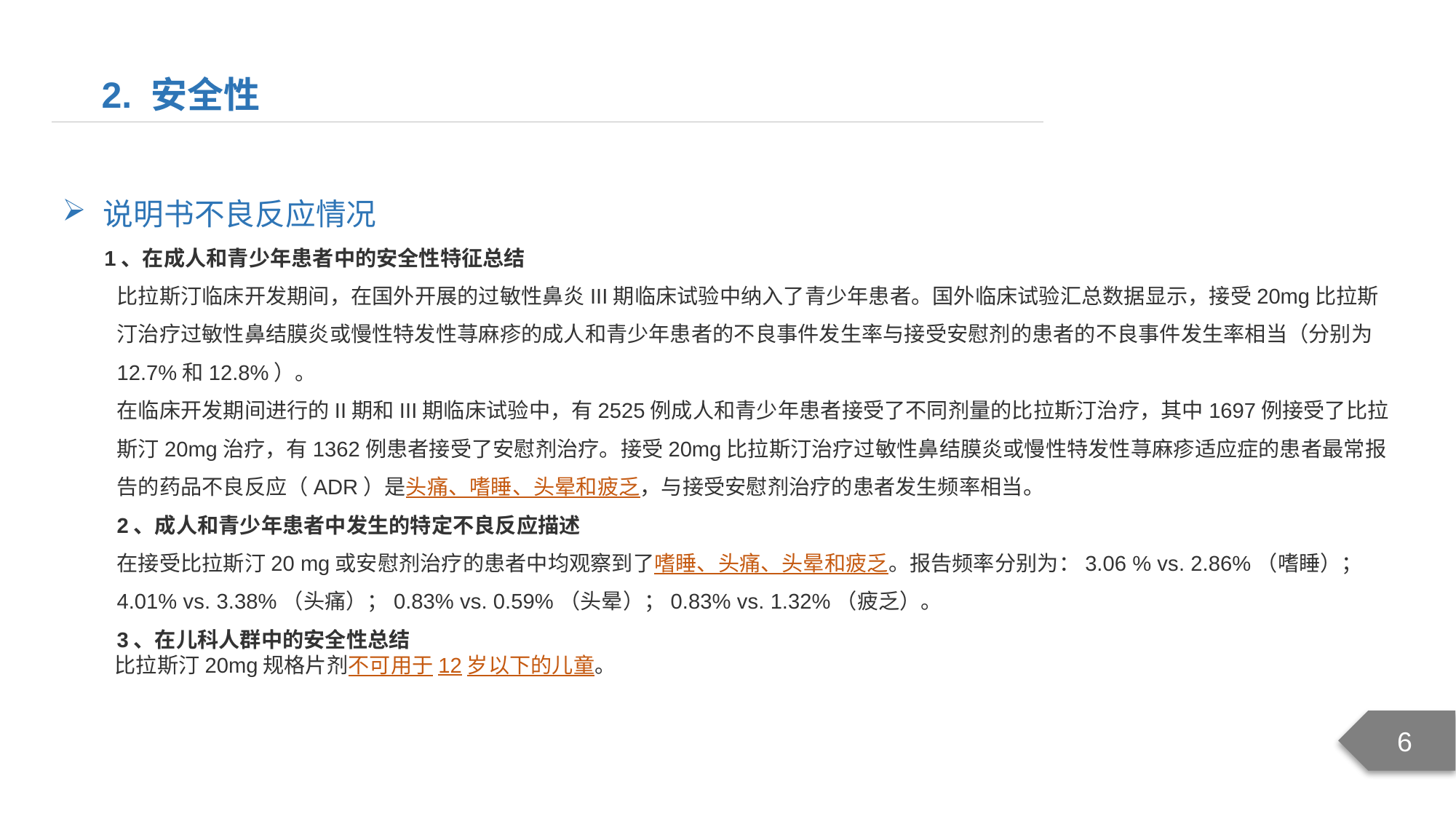

2. 安全性
说明书不良反应情况
       1、在成人和青少年患者中的安全性特征总结
比拉斯汀临床开发期间，在国外开展的过敏性鼻炎III期临床试验中纳入了青少年患者。国外临床试验汇总数据显示，接受20mg比拉斯汀治疗过敏性鼻结膜炎或慢性特发性荨麻疹的成人和青少年患者的不良事件发生率与接受安慰剂的患者的不良事件发生率相当（分别为12.7%和12.8%）。
在临床开发期间进行的II期和III期临床试验中，有2525例成人和青少年患者接受了不同剂量的比拉斯汀治疗，其中1697例接受了比拉斯汀20mg治疗，有1362例患者接受了安慰剂治疗。接受20mg比拉斯汀治疗过敏性鼻结膜炎或慢性特发性荨麻疹适应症的患者最常报告的药品不良反应（ADR）是头痛、嗜睡、头晕和疲乏，与接受安慰剂治疗的患者发生频率相当。
2、成人和青少年患者中发生的特定不良反应描述
在接受比拉斯汀20 mg或安慰剂治疗的患者中均观察到了嗜睡、头痛、头晕和疲乏。报告频率分别为：3.06 % vs. 2.86%（嗜睡）；4.01% vs. 3.38%（头痛）；0.83% vs. 0.59%（头晕）；0.83% vs. 1.32%（疲乏）。
3、在儿科人群中的安全性总结
          比拉斯汀20mg规格片剂不可用于12岁以下的儿童。